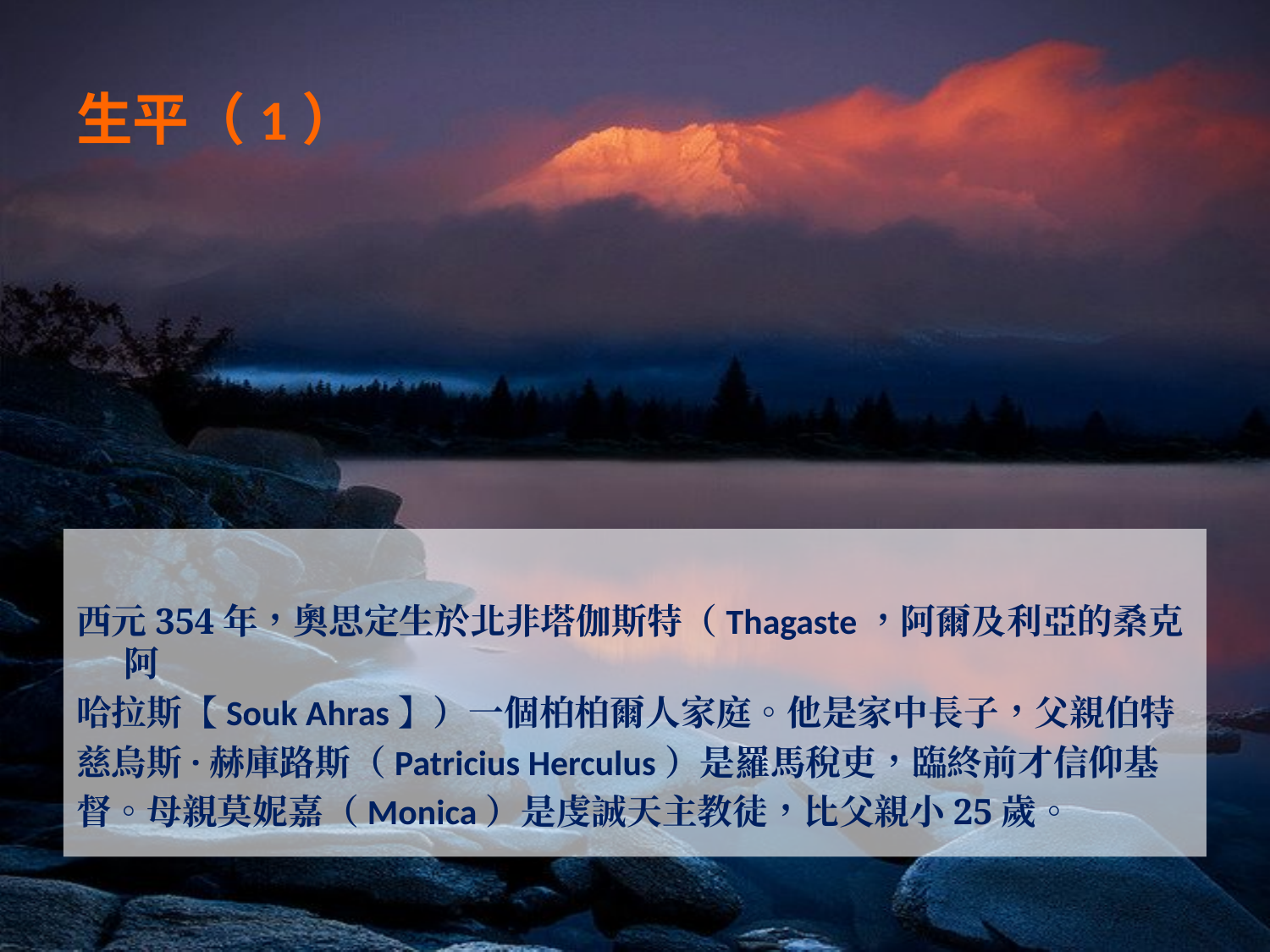

# 生平（1）

西元354年，奧思定生於北非塔伽斯特（Thagaste，阿爾及利亞的桑克阿
哈拉斯【Souk Ahras】）一個柏柏爾人家庭。他是家中長子，父親伯特
慈烏斯·赫庫路斯（Patricius Herculus）是羅馬稅吏，臨終前才信仰基
督。母親莫妮嘉（Monica）是虔誠天主教徒，比父親小25歲。